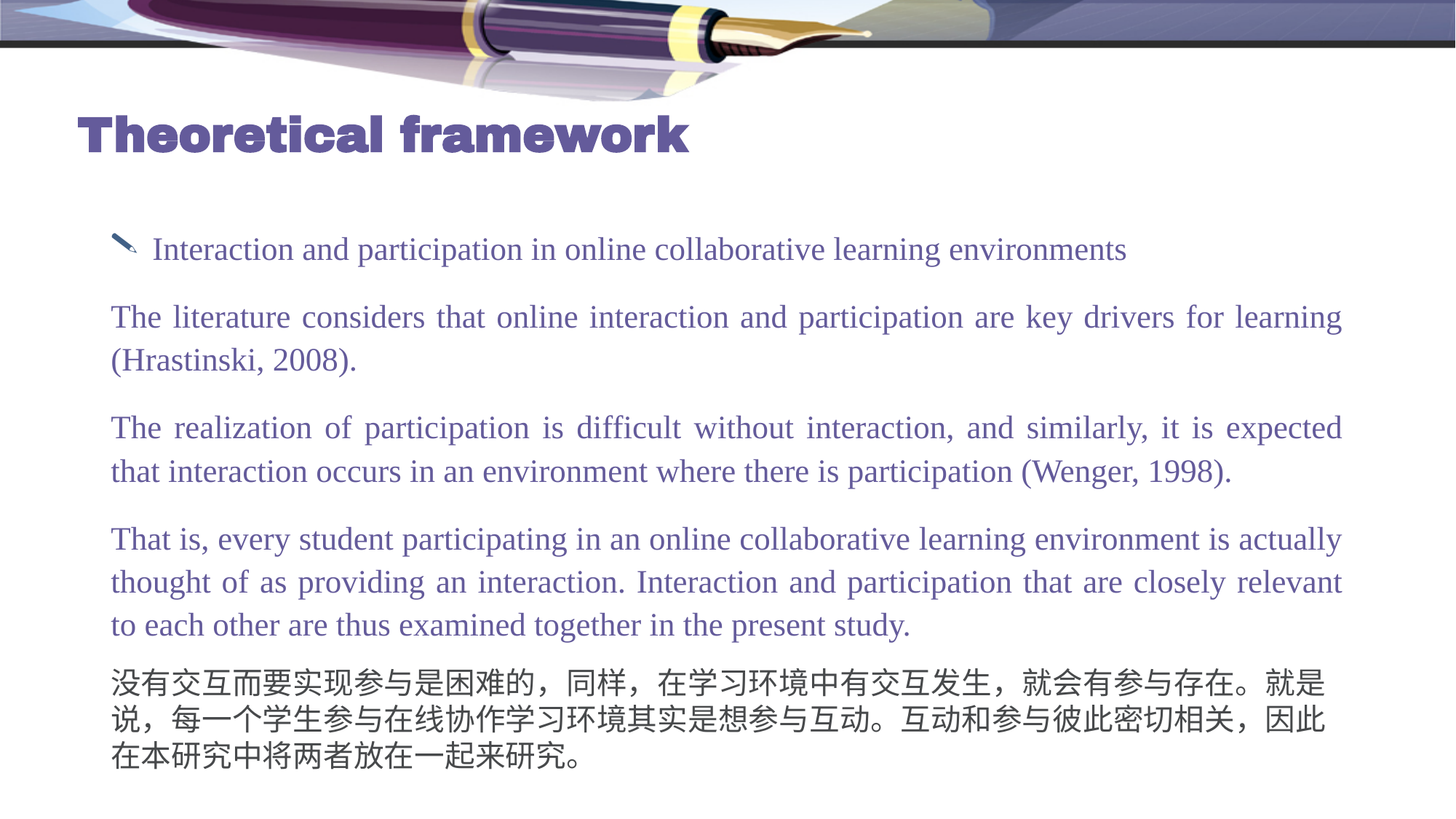

# Theoretical framework
Interaction and participation in online collaborative learning environments
The literature considers that online interaction and participation are key drivers for learning (Hrastinski, 2008).
The realization of participation is difficult without interaction, and similarly, it is expected that interaction occurs in an environment where there is participation (Wenger, 1998).
That is, every student participating in an online collaborative learning environment is actually thought of as providing an interaction. Interaction and participation that are closely relevant to each other are thus examined together in the present study.
没有交互而要实现参与是困难的，同样，在学习环境中有交互发生，就会有参与存在。就是说，每一个学生参与在线协作学习环境其实是想参与互动。互动和参与彼此密切相关，因此在本研究中将两者放在一起来研究。